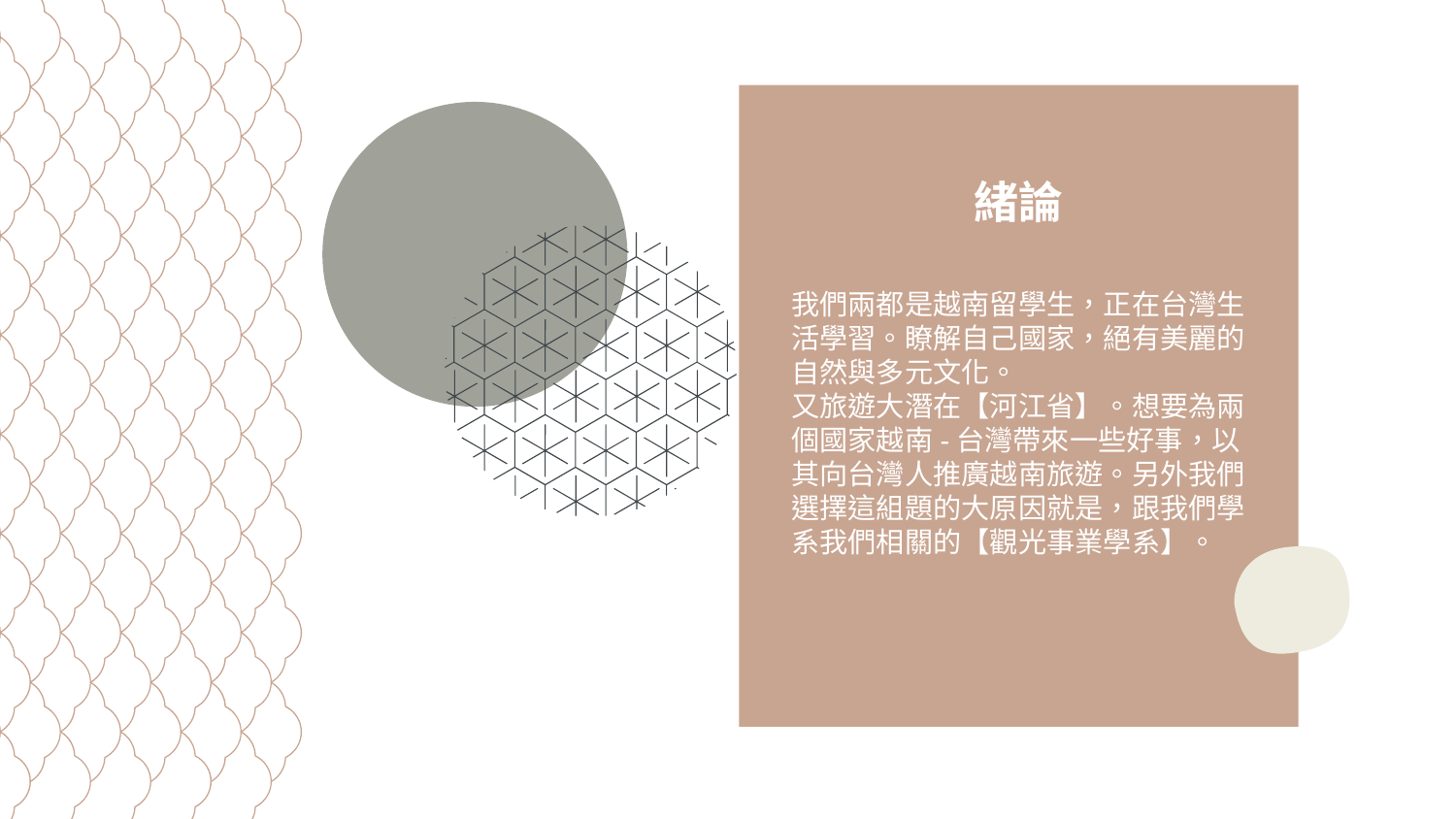

緒論
我們兩都是越南留學生，正在台灣生活學習。瞭解自己國家，絕有美麗的自然與多元文化。
又旅遊大潛在【河江省】。想要為兩個國家越南-台灣帶來一些好事，以其向台灣人推廣越南旅遊。另外我們選擇這組題的大原因就是，跟我們學系我們相關的【觀光事業學系】。